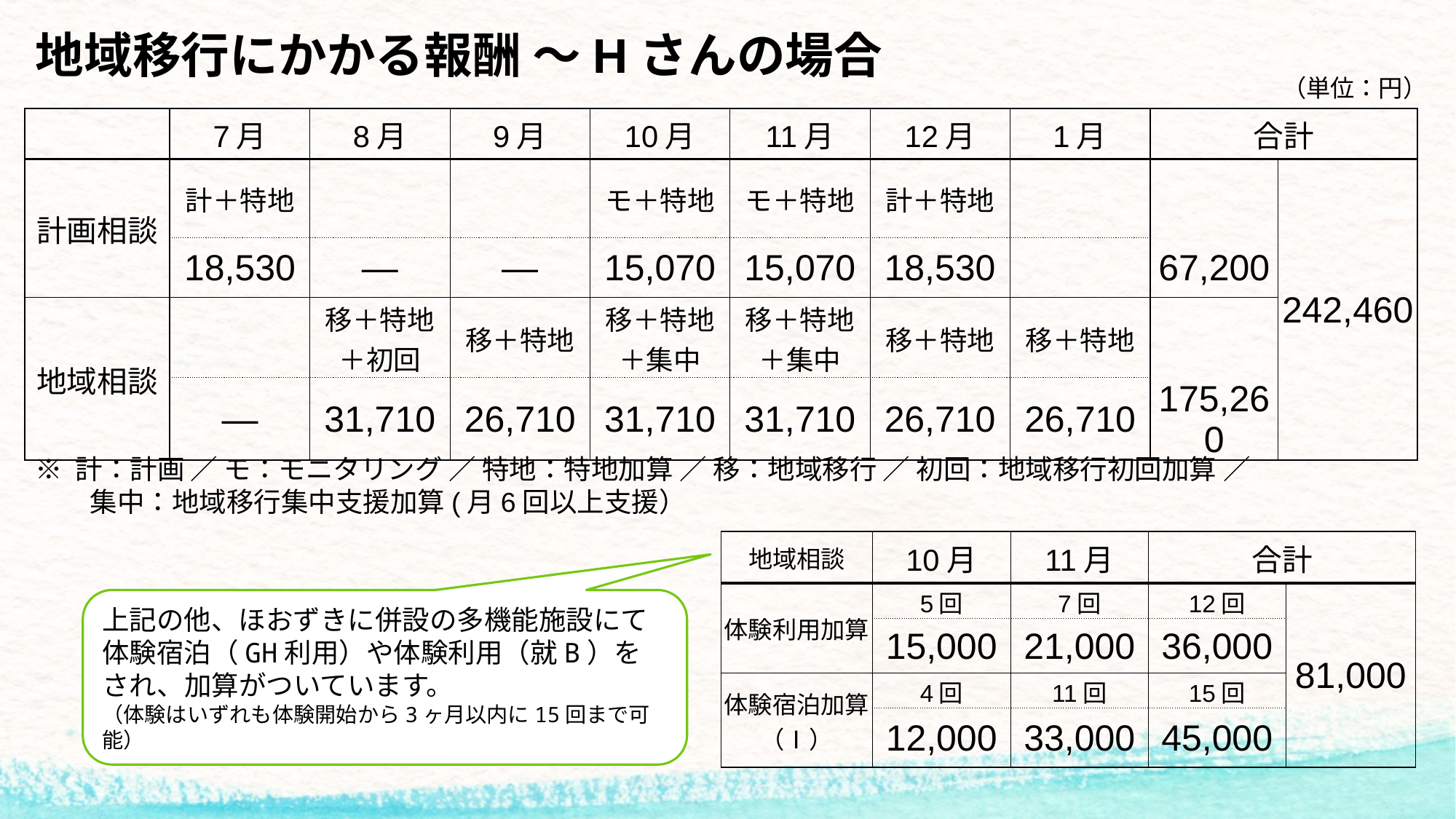

# 地域移行にかかる報酬 ～Hさんの場合
（単位：円）
|  | 7月 | 8月 | 9月 | 10月 | 11月 | 12月 | 1月 | 合計 |  |
| --- | --- | --- | --- | --- | --- | --- | --- | --- | --- |
| 計画相談 | 計＋特地 |  |  | モ＋特地 | モ＋特地 | 計＋特地 |  |  | 242,460 |
|  | 18,530 | ― | ― | 15,070 | 15,070 | 18,530 |  | 67,200 |  |
| 地域相談 |  | 移＋特地 ＋初回 | 移＋特地 | 移＋特地 ＋集中 | 移＋特地 ＋集中 | 移＋特地 | 移＋特地 |  |  |
|  | ― | 31,710 | 26,710 | 31,710 | 31,710 | 26,710 | 26,710 | 175,260 |  |
※ 計：計画 ／ モ：モニタリング ／ 特地：特地加算 ／ 移：地域移行 ／ 初回：地域移行初回加算 ／
　　集中：地域移行集中支援加算(月6回以上支援）
| 地域相談 | 10月 | 11月 | 合計 |  |
| --- | --- | --- | --- | --- |
| 体験利用加算 | 5回 | 7回 | 12回 | 81,000 |
|  | 15,000 | 21,000 | 36,000 |  |
| 体験宿泊加算（Ⅰ） | 4回 | 11回 | 15回 |  |
|  | 12,000 | 33,000 | 45,000 |  |
上記の他、ほおずきに併設の多機能施設にて体験宿泊（GH利用）や体験利用（就B）をされ、加算がついています。
（体験はいずれも体験開始から3ヶ月以内に15回まで可能）